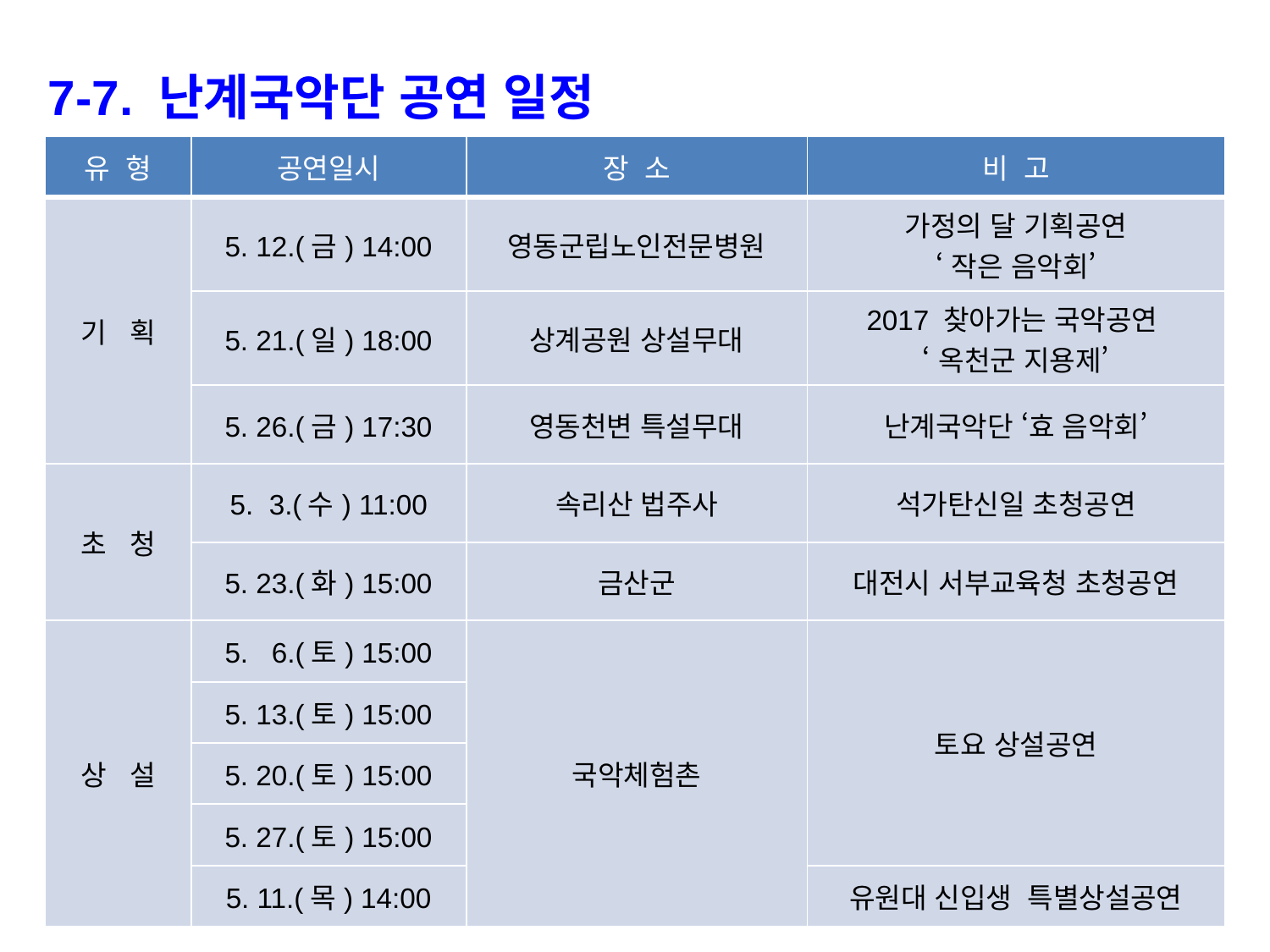

7-7. 난계국악단 공연 일정
| 유 형 | 공연일시 | 장 소 | 비 고 |
| --- | --- | --- | --- |
| 기 획 | 5. 12.(금) 14:00 | 영동군립노인전문병원 | 가정의 달 기획공연 ‘작은 음악회’ |
|  | 5. 21.(일) 18:00 | 상계공원 상설무대 | 2017 찾아가는 국악공연 ‘옥천군 지용제’ |
|  | 5. 26.(금) 17:30 | 영동천변 특설무대 | 난계국악단 ‘효 음악회’ |
| 초 청 | 5. 3.(수) 11:00 | 속리산 법주사 | 석가탄신일 초청공연 |
|  | 5. 23.(화) 15:00 | 금산군 | 대전시 서부교육청 초청공연 |
| 상 설 | 5. 6.(토) 15:00 | 국악체험촌 | 토요 상설공연 |
|  | 5. 13.(토) 15:00 |  |  |
|  | 5. 20.(토) 15:00 |  |  |
|  | 5. 27.(토) 15:00 |  |  |
|  | 5. 11.(목) 14:00 |  | 유원대 신입생 특별상설공연 |